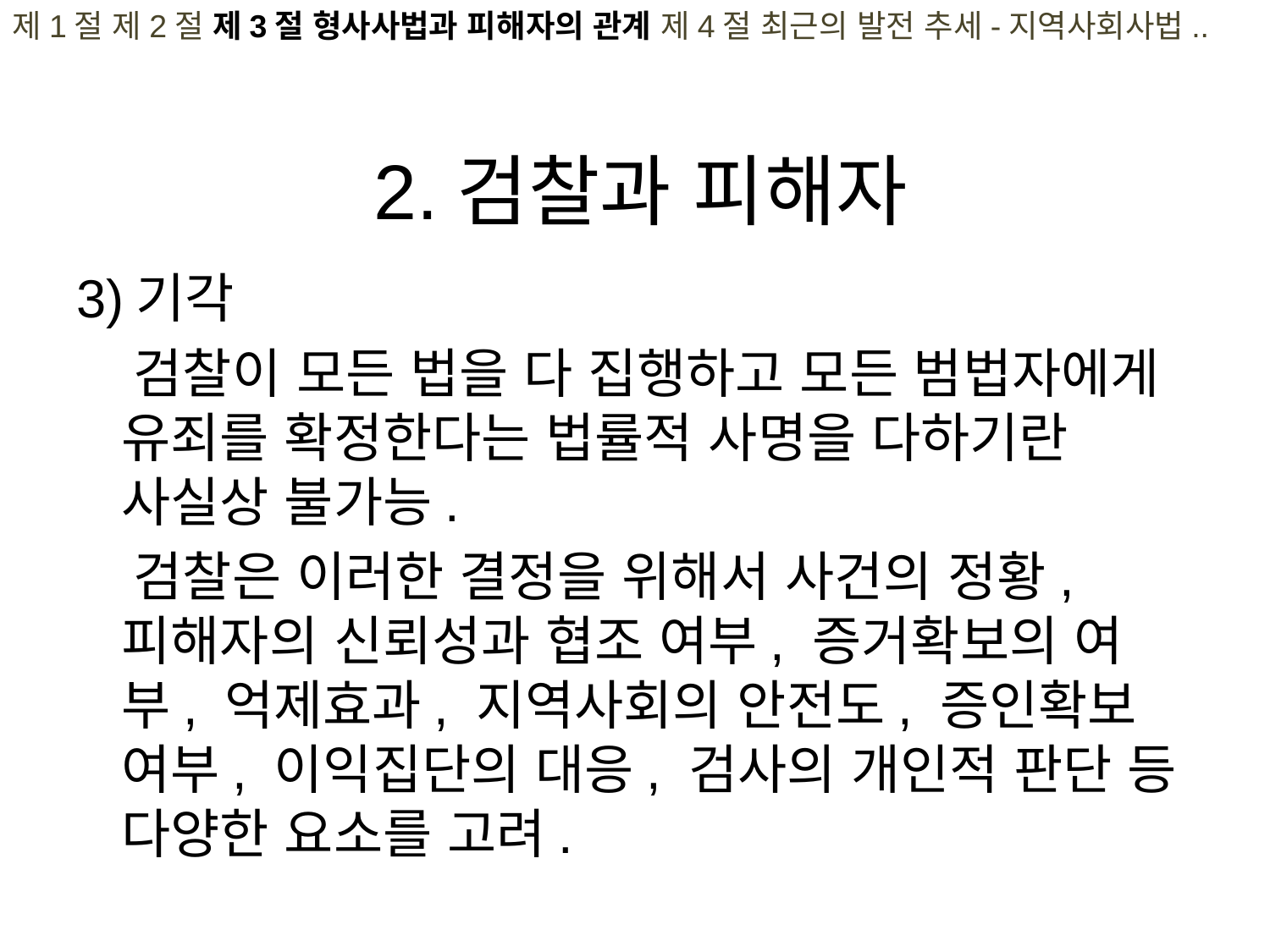

제1절 제2절 제3절 형사사법과 피해자의 관계 제4절 최근의 발전 추세-지역사회사법..
# 2.검찰과 피해자
3)기각
   검찰이 모든 법을 다 집행하고 모든 범법자에게 유죄를 확정한다는 법률적 사명을 다하기란 사실상 불가능.
   검찰은 이러한 결정을 위해서 사건의 정황, 피해자의 신뢰성과 협조 여부, 증거확보의 여부, 억제효과, 지역사회의 안전도, 증인확보 여부, 이익집단의 대응, 검사의 개인적 판단 등 다양한 요소를 고려.